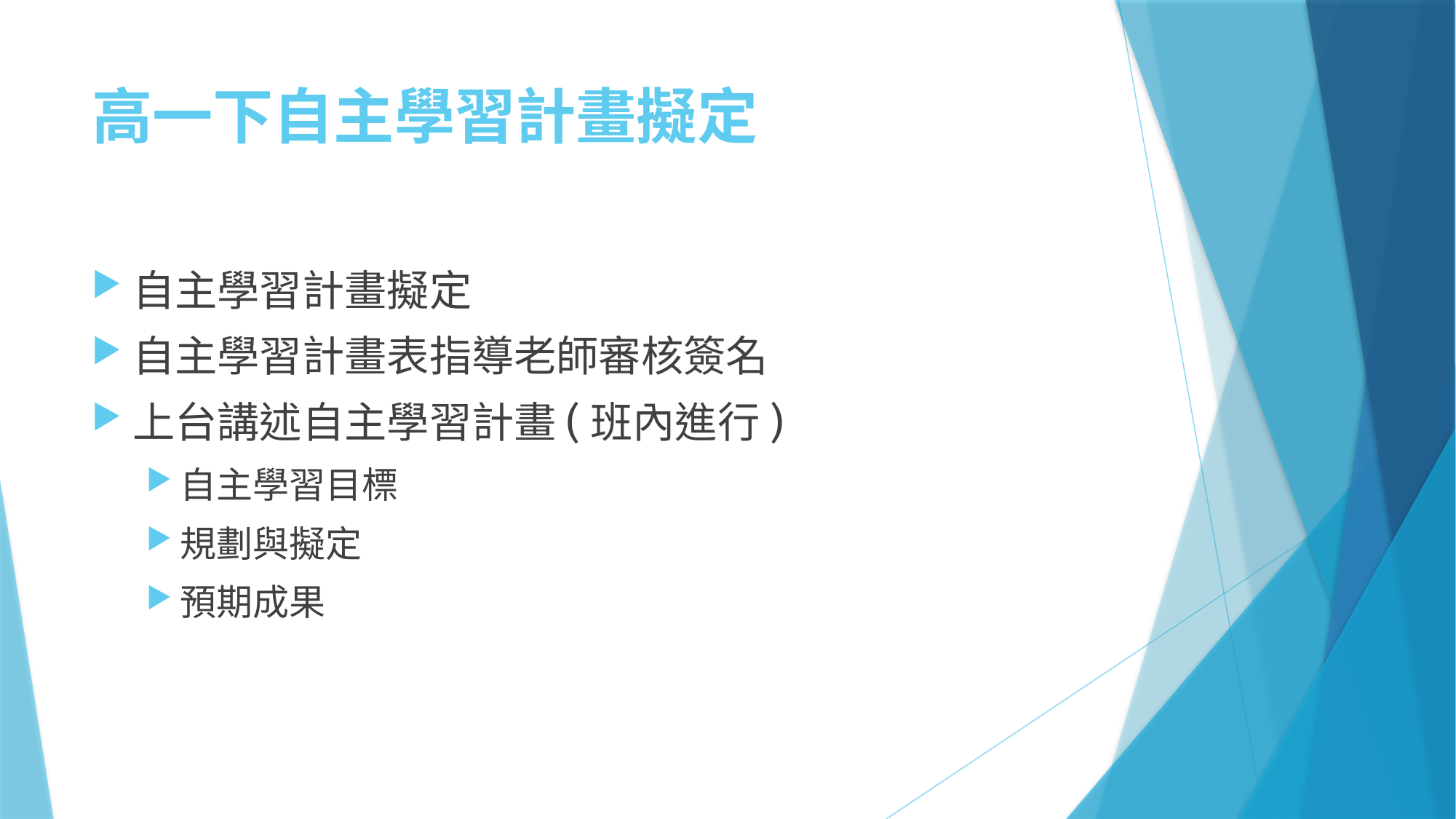

# 高一下自主學習計畫擬定
自主學習計畫擬定
自主學習計畫表指導老師審核簽名
上台講述自主學習計畫(班內進行)
自主學習目標
規劃與擬定
預期成果